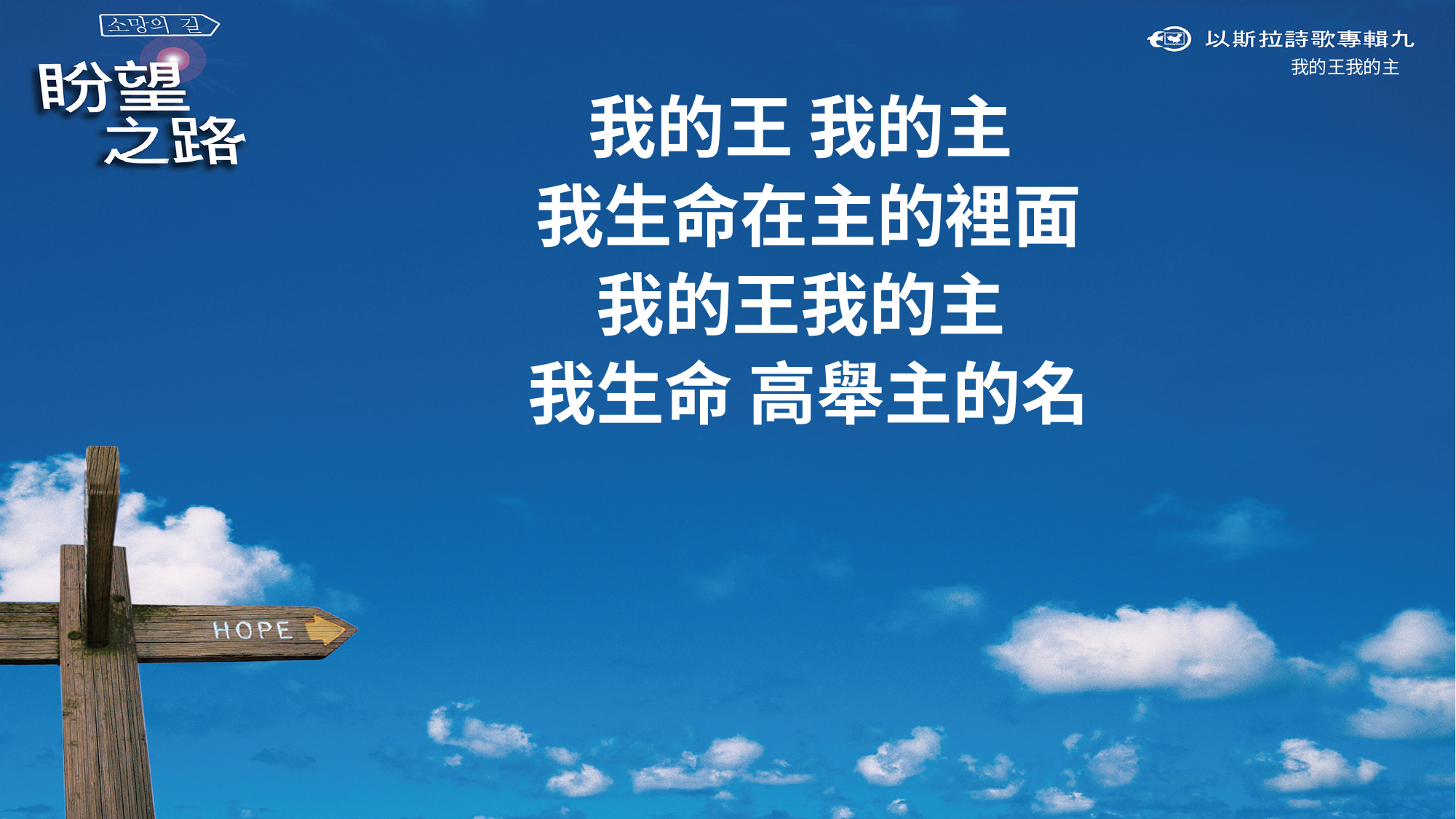

我的王我的主
我的王 我的主
我生命在主的裡面
我的王我的主
我生命 高舉主的名